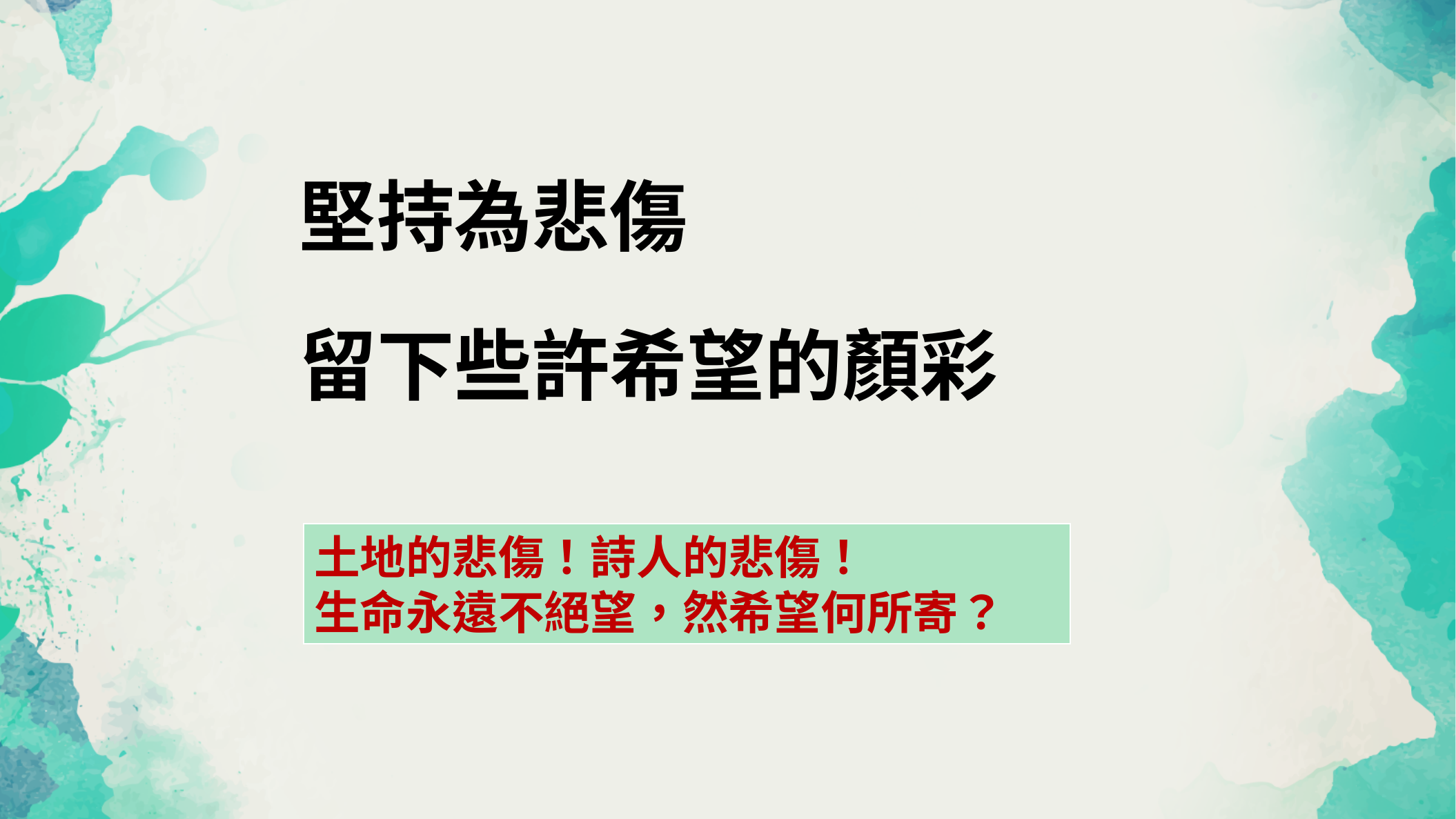

堅持為悲傷
留下些許希望的顏彩
土地的悲傷！詩人的悲傷！
生命永遠不絕望，然希望何所寄？